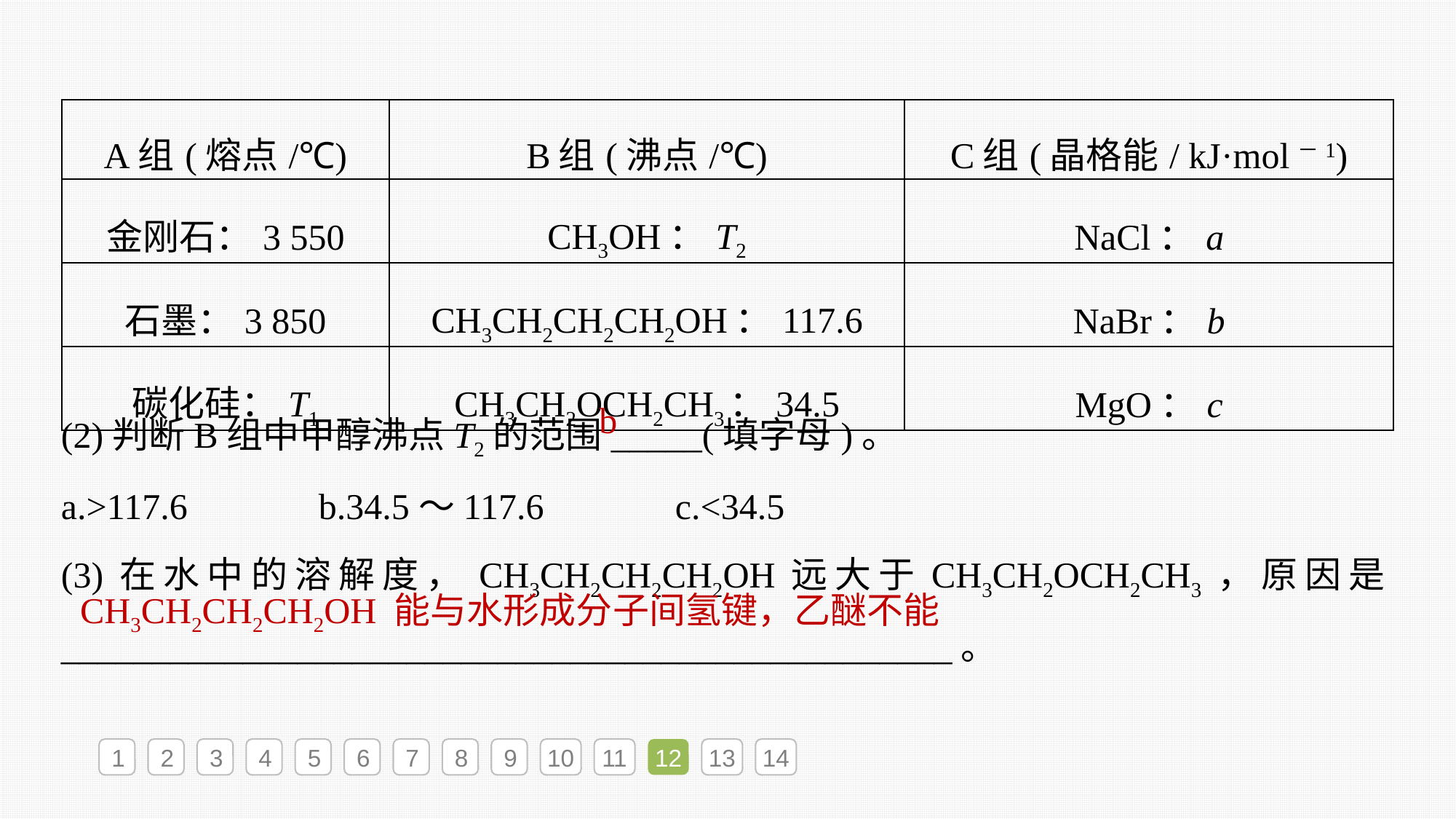

| A组(熔点/℃) | B组(沸点/℃) | C组(晶格能/ kJ·mol－1) |
| --- | --- | --- |
| 金刚石：3 550 | CH3OH：T2 | NaCl：a |
| 石墨：3 850 | CH3CH2CH2CH2OH：117.6 | NaBr：b |
| 碳化硅：T1 | CH3CH2OCH2CH3：34.5 | MgO：c |
(2)判断B组中甲醇沸点T2的范围_____(填字母)。
a.>117.6　     　b.34.5～117.6　     　c.<34.5
(3)在水中的溶解度，CH3CH2CH2CH2OH远大于CH3CH2OCH2CH3，原因是_________________________________________________。
b
CH3CH2CH2CH2OH 能与水形成分子间氢键，乙醚不能
1
2
3
4
5
6
7
8
9
10
11
12
13
14